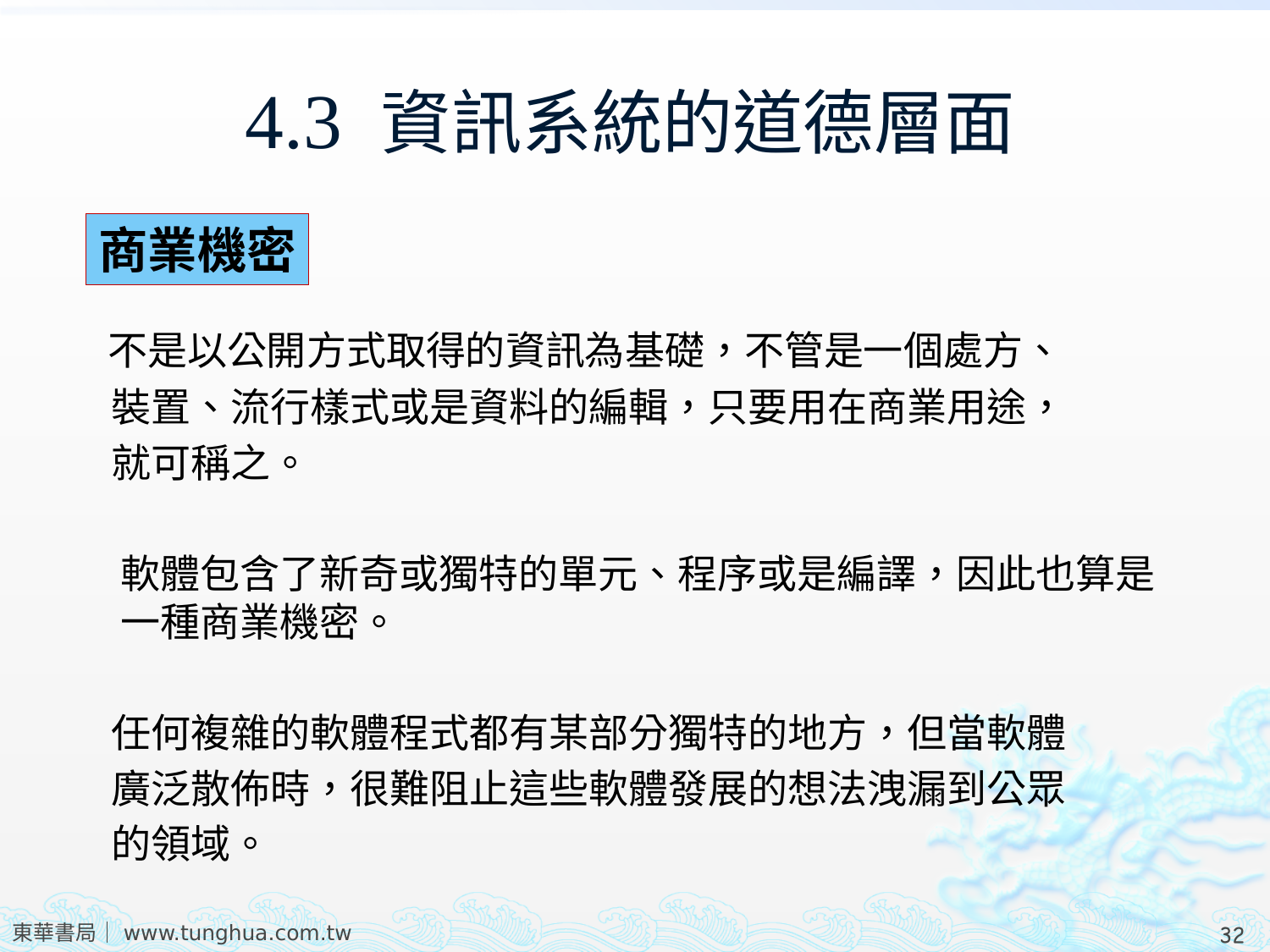

# 4.3 資訊系統的道德層面
商業機密

  不是以公開方式取得的資訊為基礎，不管是一個處方、
   裝置、流行樣式或是資料的編輯，只要用在商業用途，
   就可稱之。

	軟體包含了新奇或獨特的單元、程序或是編譯，因此也算是一種商業機密。

   任何複雜的軟體程式都有某部分獨特的地方，但當軟體
   廣泛散佈時，很難阻止這些軟體發展的想法洩漏到公眾
   的領域。